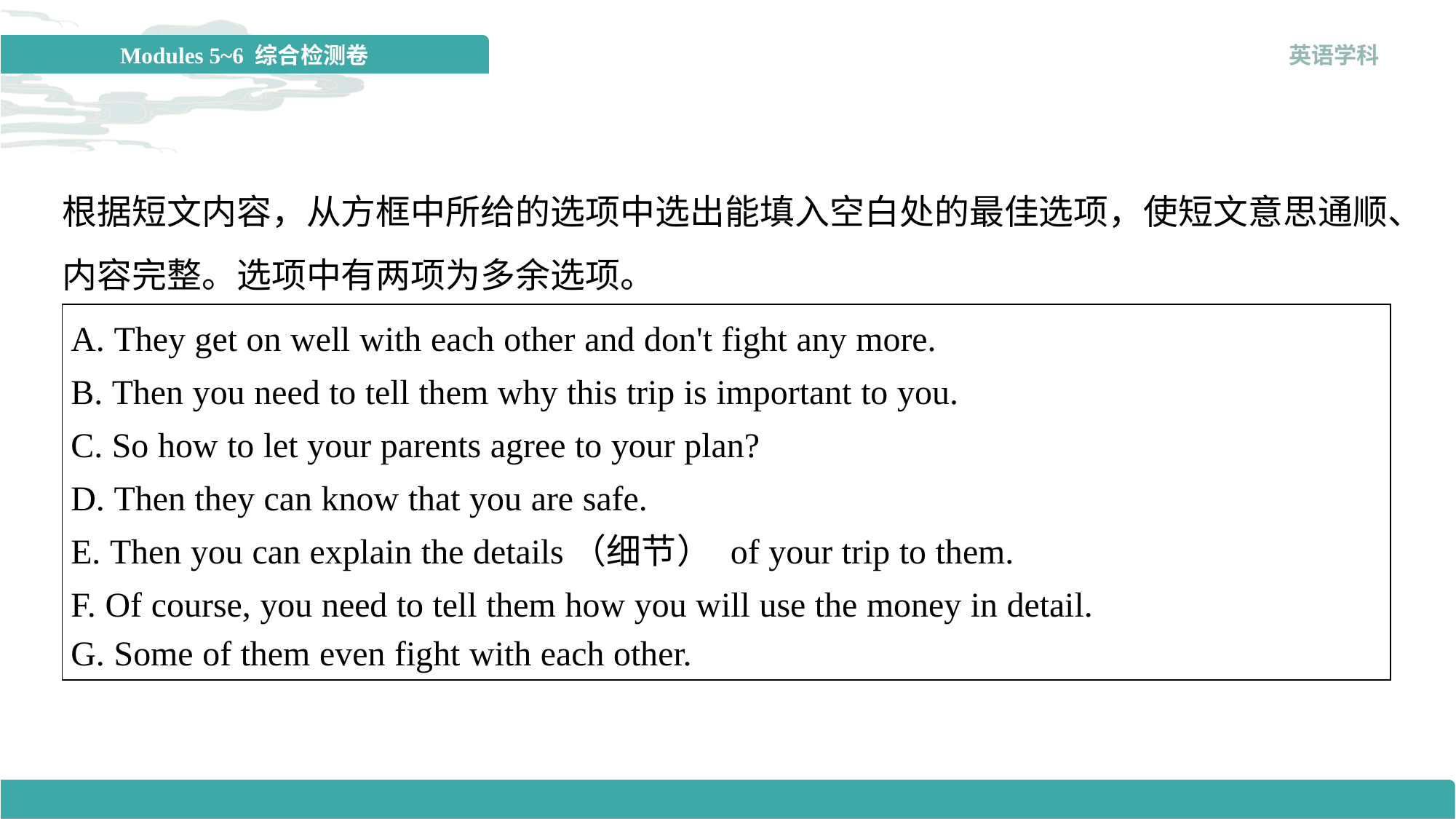

根据短文内容，从方框中所给的选项中选出能填入空白处的最佳选项，使短文意思通顺、内容完整。选项中有两项为多余选项。
| A. They get on well with each other and don't fight any more. B. Then you need to tell them why this trip is important to you. C. So how to let your parents agree to your plan? D. Then they can know that you are safe. E. Then you can explain the details（细节） of your trip to them. F. Of course, you need to tell them how you will use the money in detail. G. Some of them even fight with each other. |
| --- |